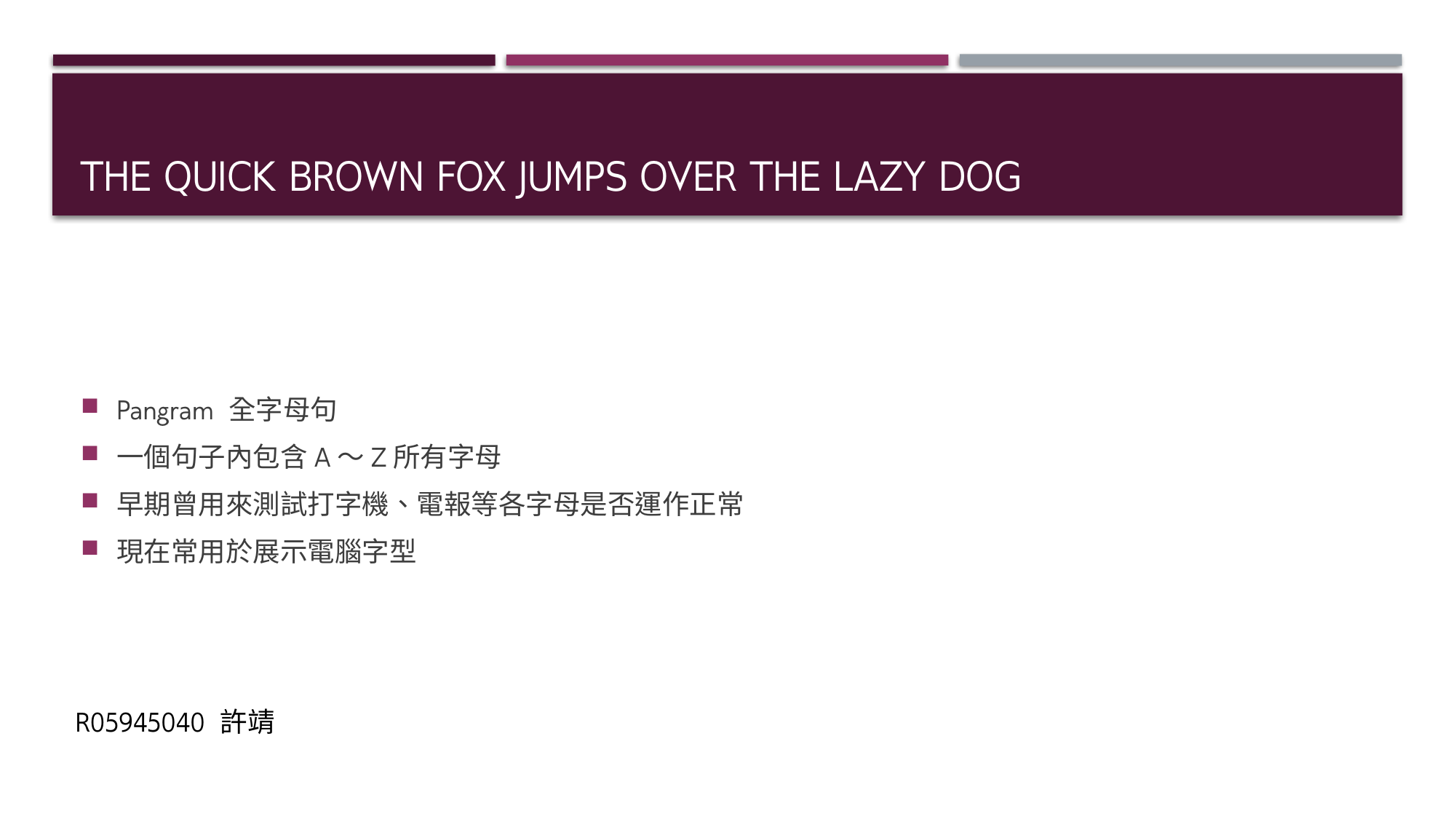

# The quick brown fox jumps over the lazy dog
Pangram 全字母句
一個句子內包含A～Z所有字母
早期曾用來測試打字機、電報等各字母是否運作正常
現在常用於展示電腦字型
R05945040 許靖